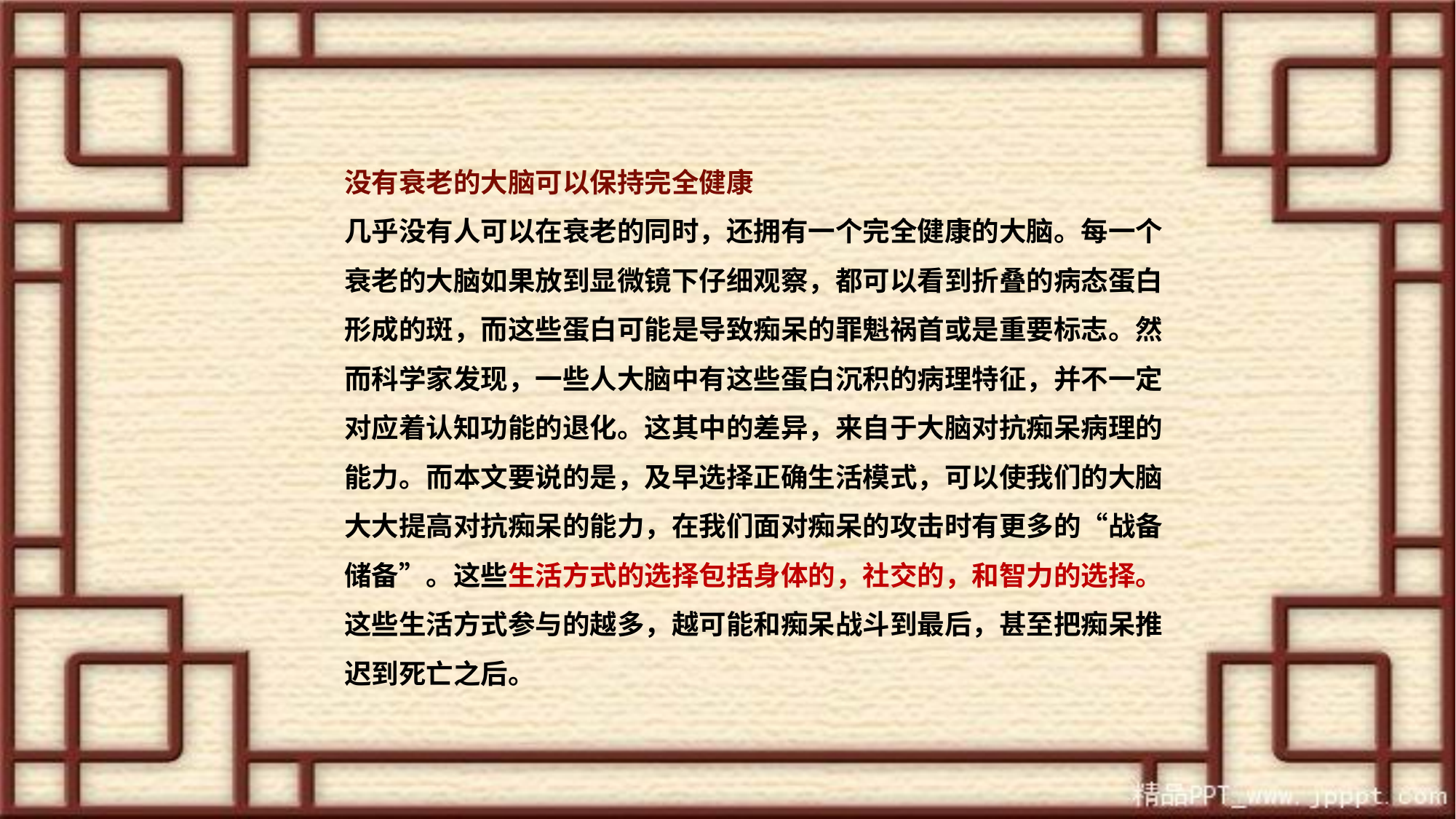

没有衰老的大脑可以保持完全健康
几乎没有人可以在衰老的同时，还拥有一个完全健康的大脑。每一个衰老的大脑如果放到显微镜下仔细观察，都可以看到折叠的病态蛋白形成的斑，而这些蛋白可能是导致痴呆的罪魁祸首或是重要标志。然而科学家发现，一些人大脑中有这些蛋白沉积的病理特征，并不一定对应着认知功能的退化。这其中的差异，来自于大脑对抗痴呆病理的能力。而本文要说的是，及早选择正确生活模式，可以使我们的大脑大大提高对抗痴呆的能力，在我们面对痴呆的攻击时有更多的“战备储备”。这些生活方式的选择包括身体的，社交的，和智力的选择。这些生活方式参与的越多，越可能和痴呆战斗到最后，甚至把痴呆推迟到死亡之后。